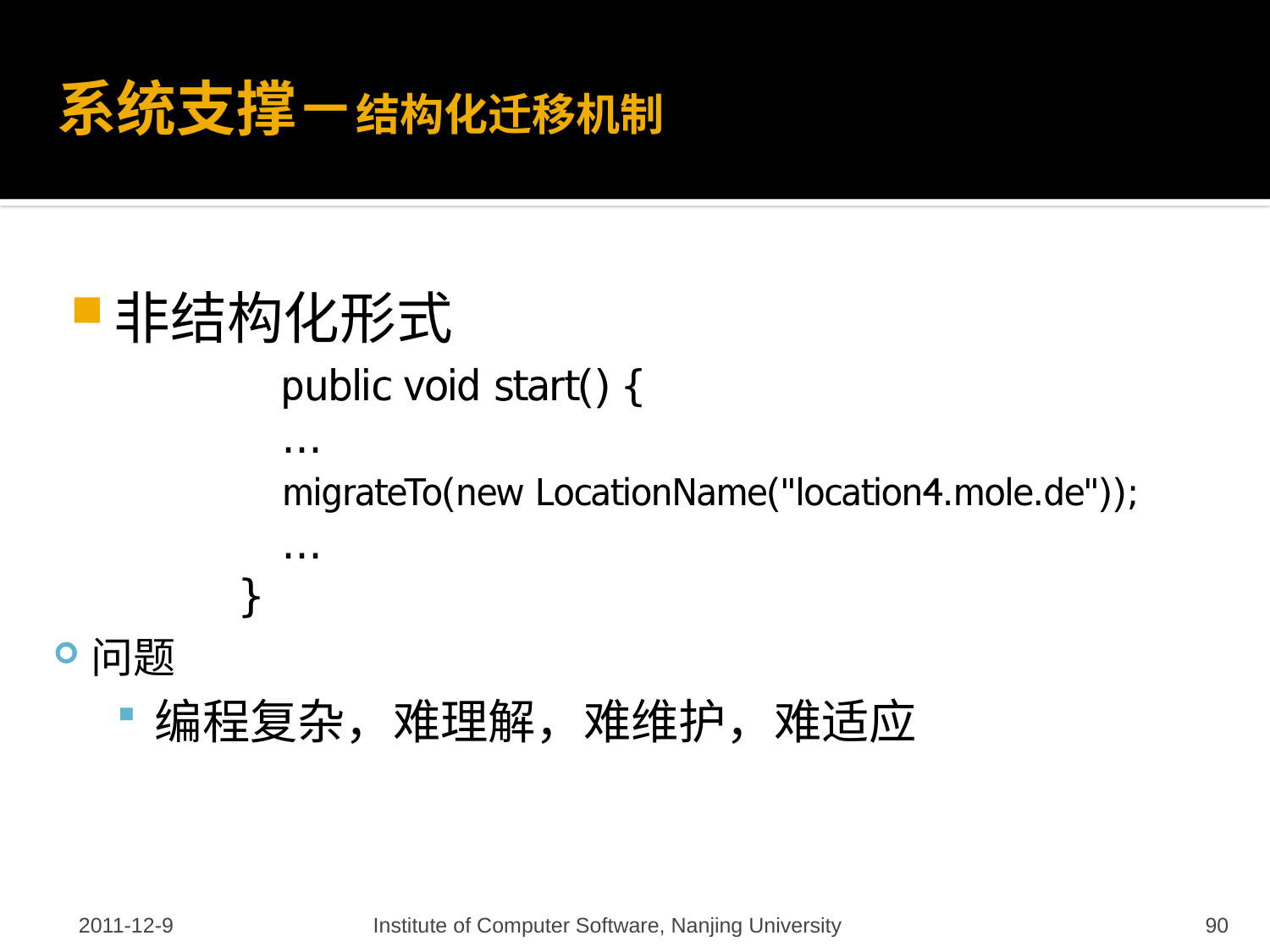

# 系统支撑－结构化迁移机制
非结构化形式
		public void start() {
		   ...
		   migrateTo(new LocationName("location4.mole.de"));
	 	   ...
      	}
问题
编程复杂，难理解，难维护，难适应
2011-12-9
Institute of Computer Software, Nanjing University
90